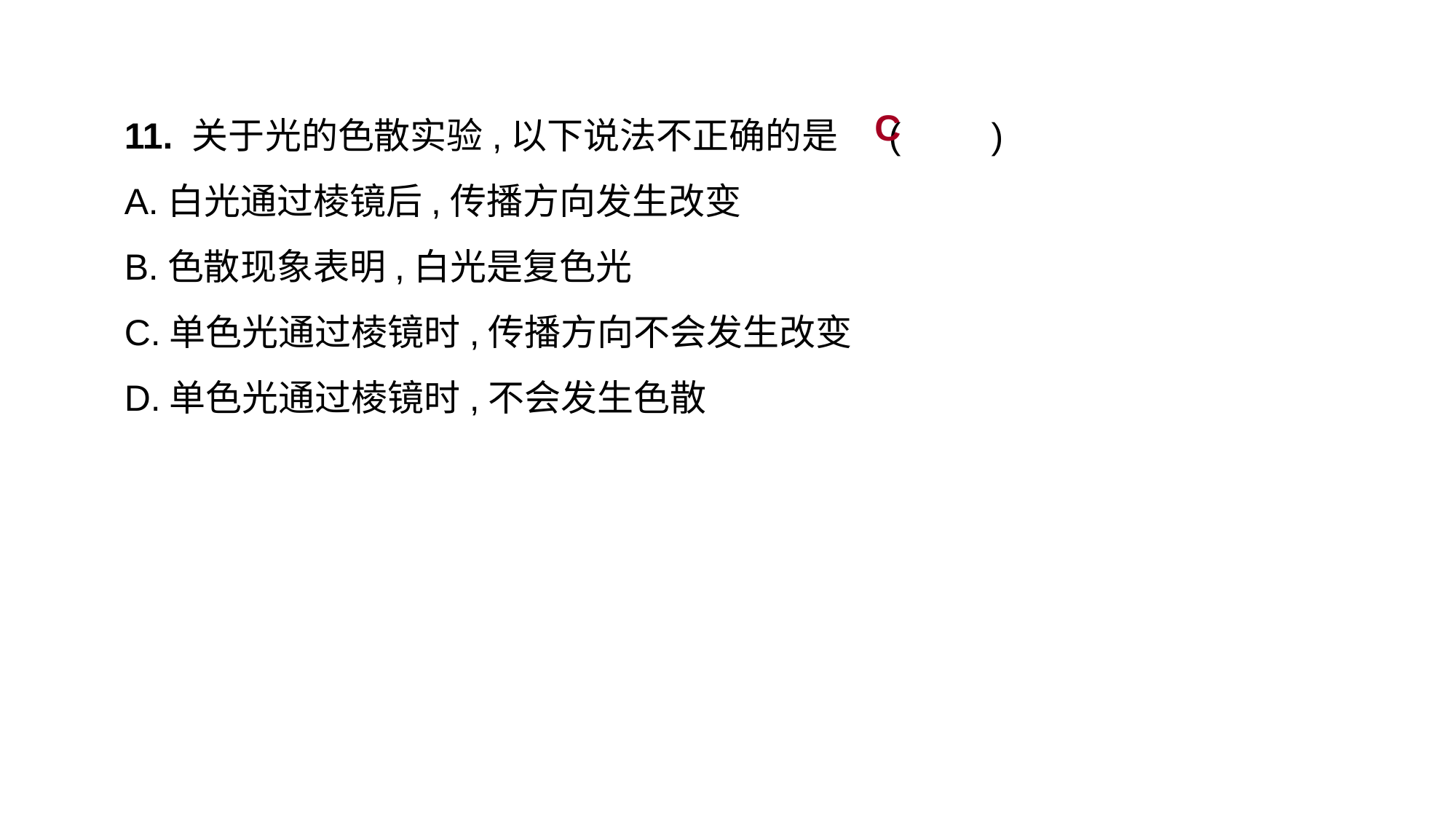

11. 关于光的色散实验,以下说法不正确的是	(　　)
A.白光通过棱镜后,传播方向发生改变
B.色散现象表明,白光是复色光
C.单色光通过棱镜时,传播方向不会发生改变
D.单色光通过棱镜时,不会发生色散
C